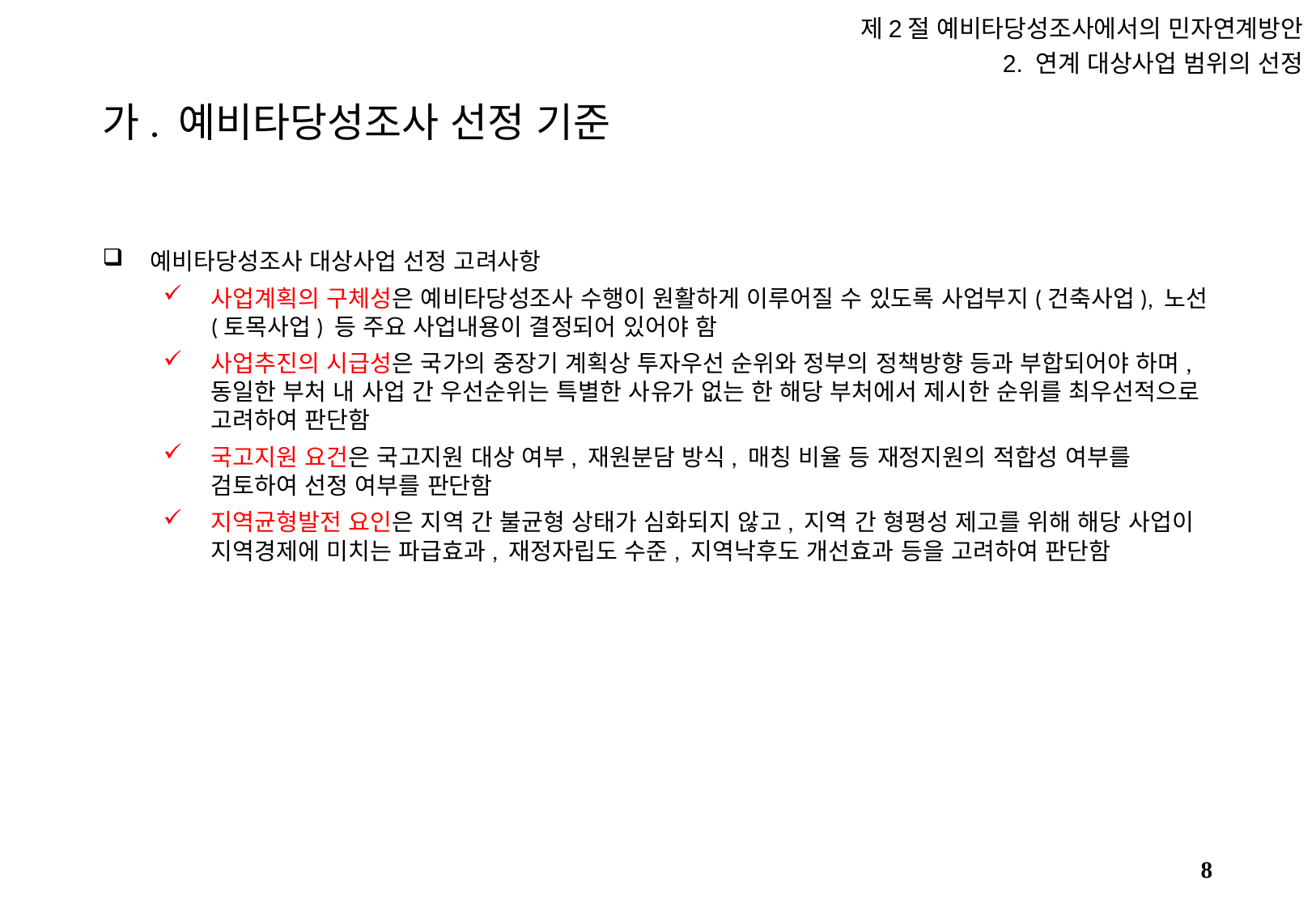

제2절 예비타당성조사에서의 민자연계방안
2. 연계 대상사업 범위의 선정
# 가. 예비타당성조사 선정 기준
예비타당성조사 대상사업 선정 고려사항
사업계획의 구체성은 예비타당성조사 수행이 원활하게 이루어질 수 있도록 사업부지(건축사업), 노선(토목사업) 등 주요 사업내용이 결정되어 있어야 함
사업추진의 시급성은 국가의 중장기 계획상 투자우선 순위와 정부의 정책방향 등과 부합되어야 하며, 동일한 부처 내 사업 간 우선순위는 특별한 사유가 없는 한 해당 부처에서 제시한 순위를 최우선적으로 고려하여 판단함
국고지원 요건은 국고지원 대상 여부, 재원분담 방식, 매칭 비율 등 재정지원의 적합성 여부를 검토하여 선정 여부를 판단함
지역균형발전 요인은 지역 간 불균형 상태가 심화되지 않고, 지역 간 형평성 제고를 위해 해당 사업이 지역경제에 미치는 파급효과, 재정자립도 수준, 지역낙후도 개선효과 등을 고려하여 판단함
8